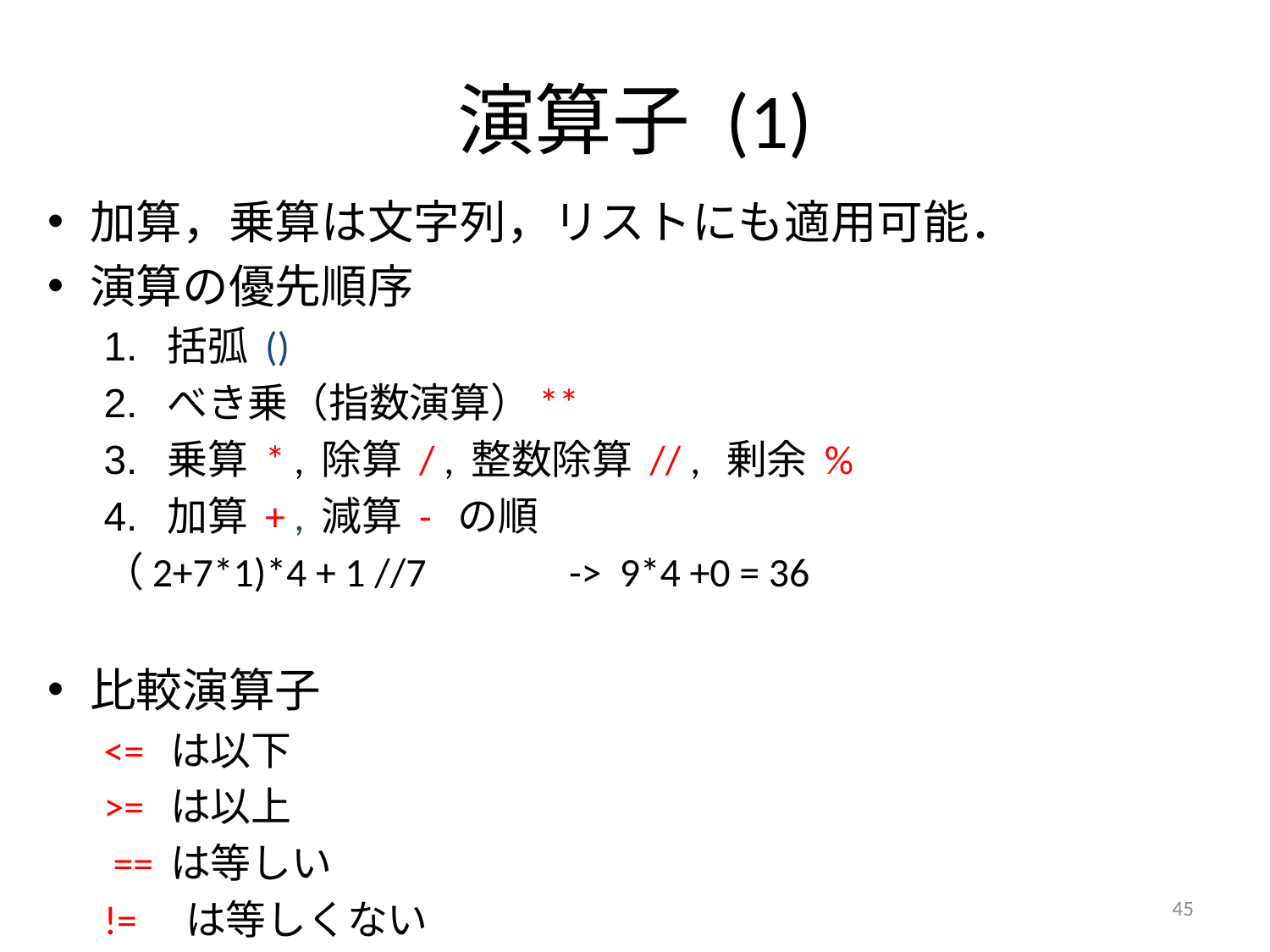

# 演算子 (1)
加算，乗算は文字列，リストにも適用可能．
演算の優先順序
括弧 ()
べき乗（指数演算）**
乗算 * , 除算 / , 整数除算 // ,  剰余 %
加算 + , 減算 -  の順
（2+7*1)*4 + 1 //7    　　 ->  9*4 +0 = 36

比較演算子
<=  は以下
>=  は以上
 == は等しい
!=　は等しくない
45